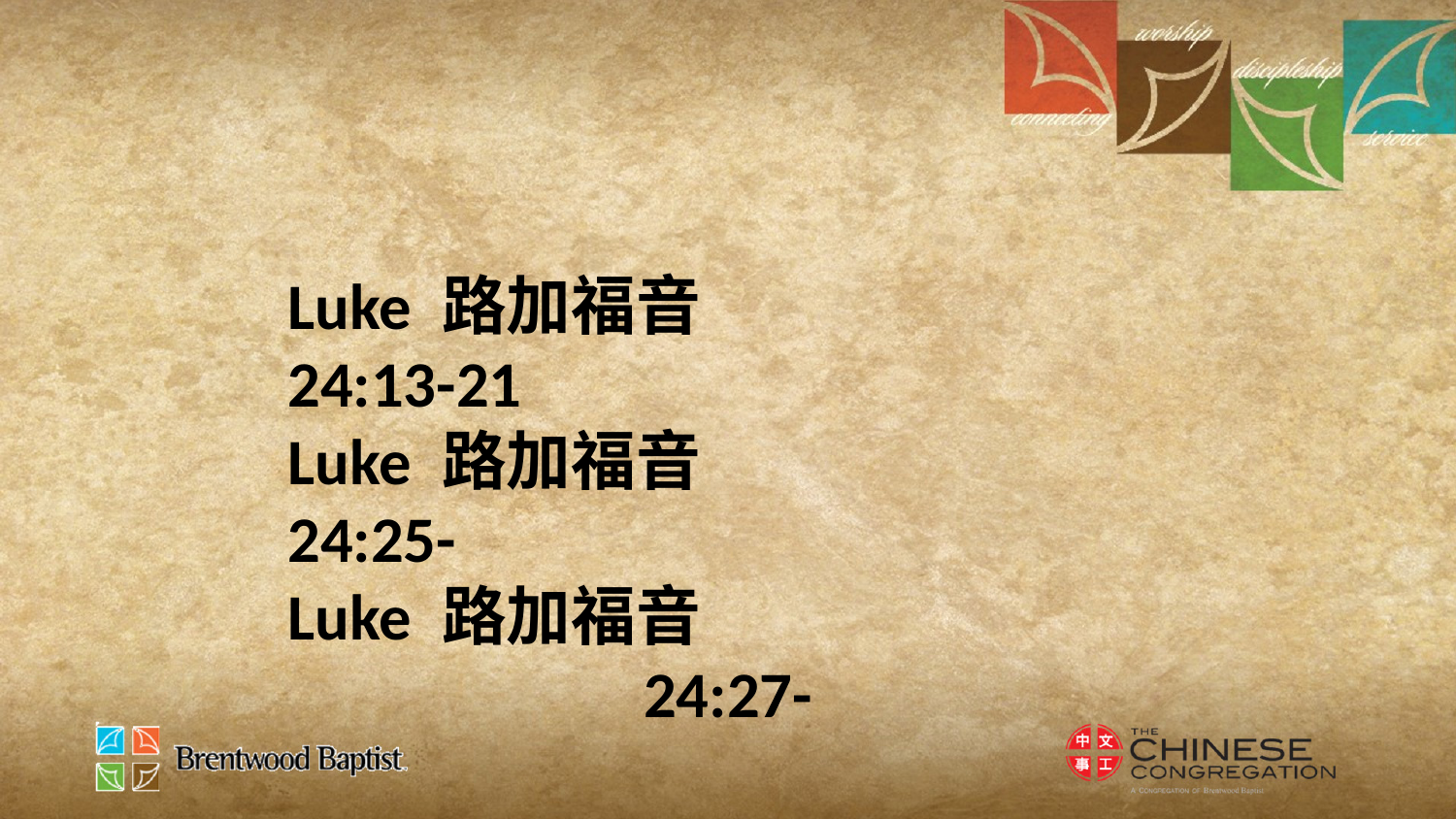

Luke 路加福音
24:13-21
Luke 路加福音
24:25-
Luke 路加福音
24:27-